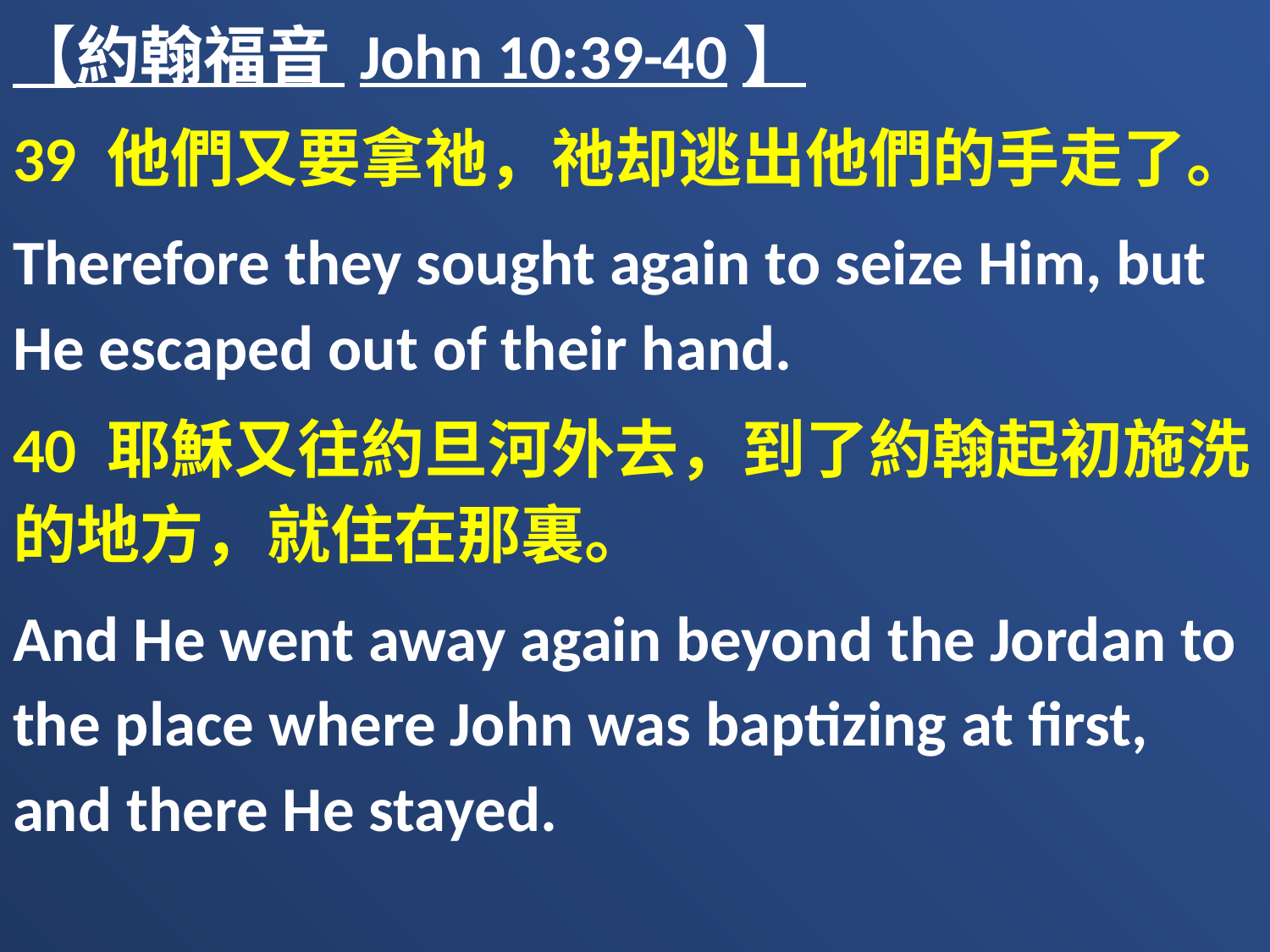

【約翰福音 John 10:39-40】
39 他們又要拿祂，祂却逃出他們的手走了。
Therefore they sought again to seize Him, but He escaped out of their hand.
40 耶穌又往約旦河外去，到了約翰起初施洗的地方，就住在那裏。
And He went away again beyond the Jordan to the place where John was baptizing at first, and there He stayed.